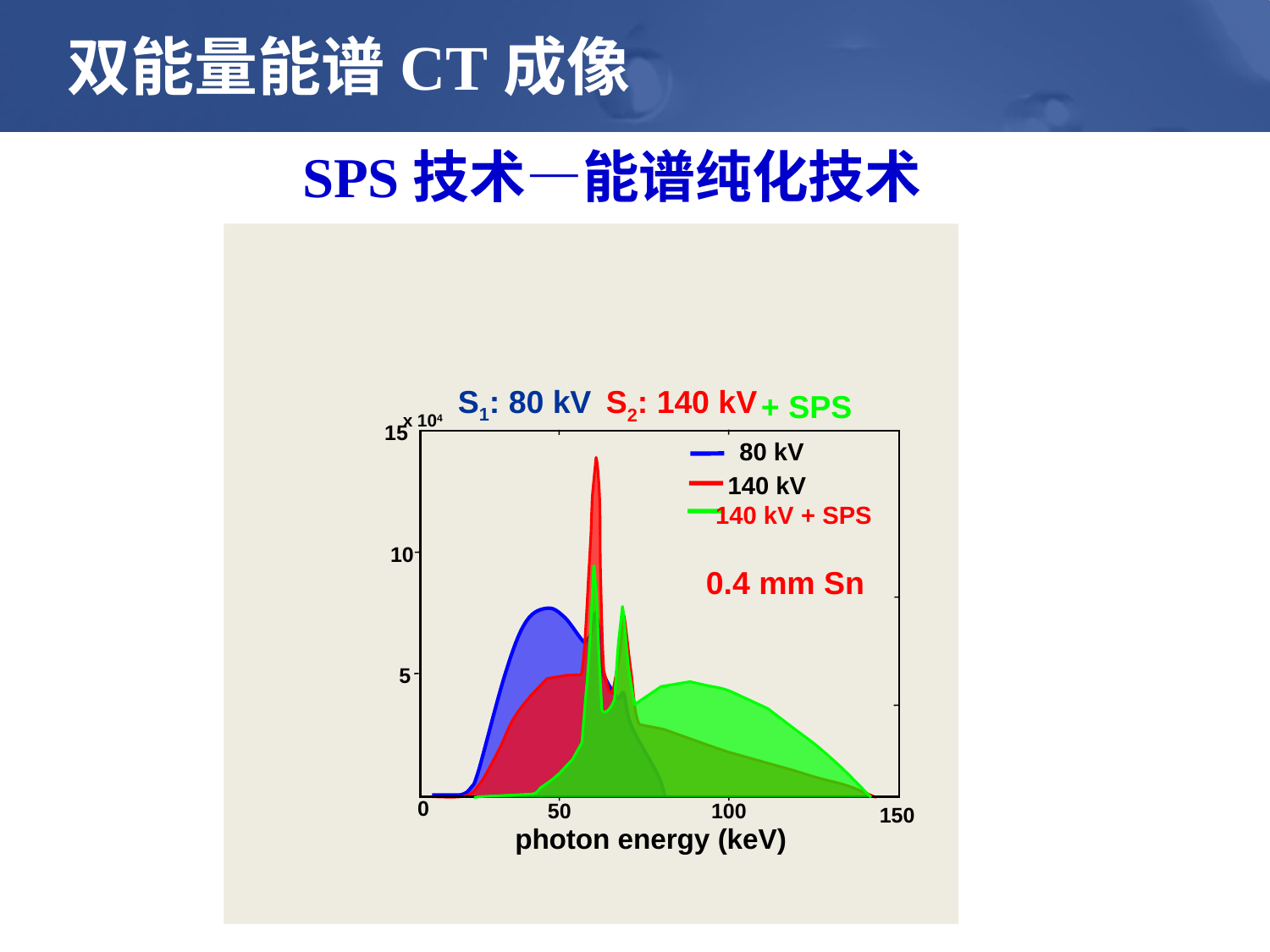

双能量能谱CT成像
SPS技术—能谱纯化技术

S1: 80 kV
15

10
5
photon energy (keV)
+ SPS
140 kV + SPS

    0.4 mm Sn

S2: 140 kV
x 104

80 kV

140 kV

0

50
100
150